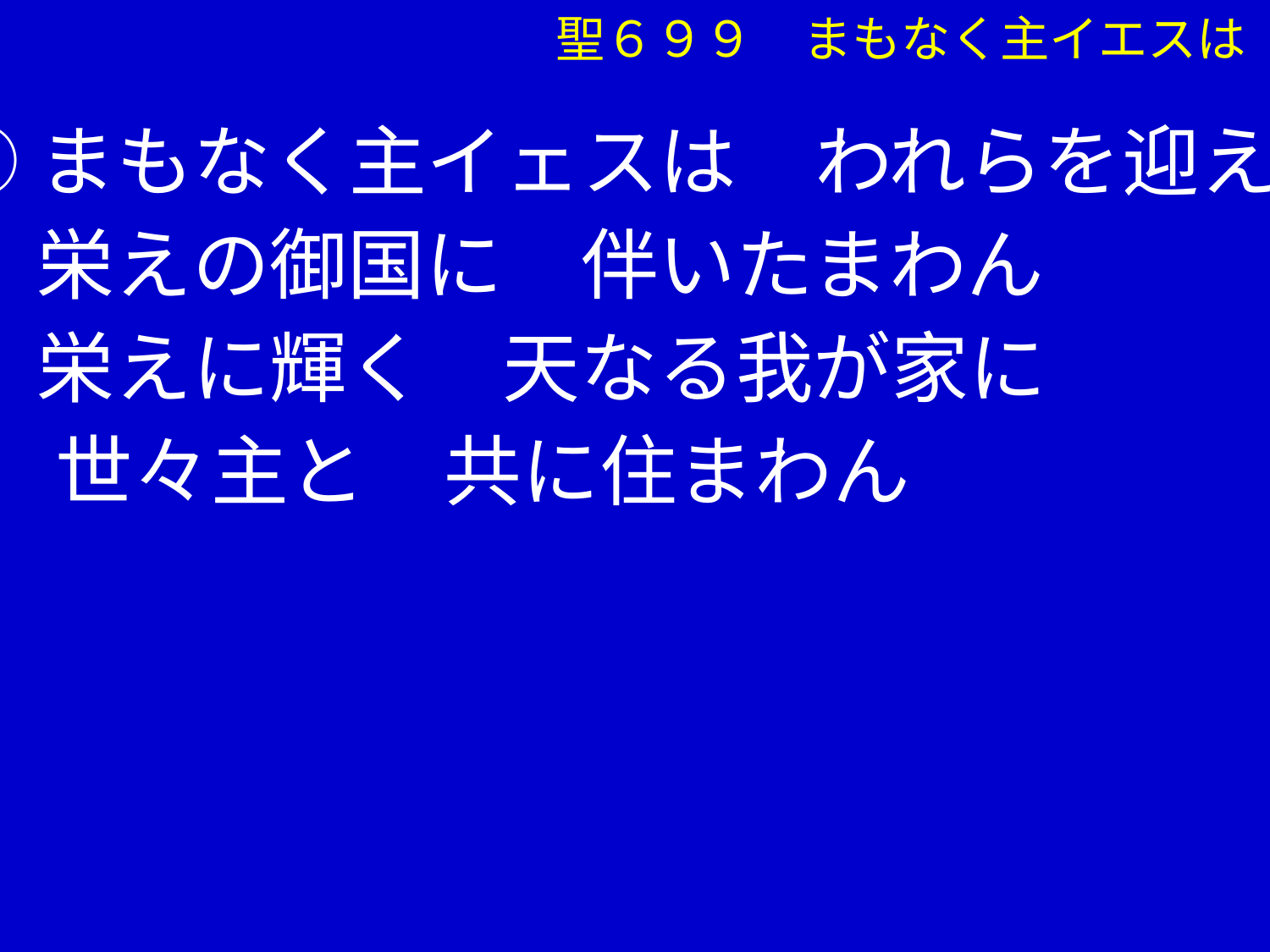

聖６９９　まもなく主イエスは
①まもなく主イェスは　われらを迎え
　 栄えの御国に　伴いたまわん
　 栄えに輝く　天なる我が家に
 　世々主と　共に住まわん